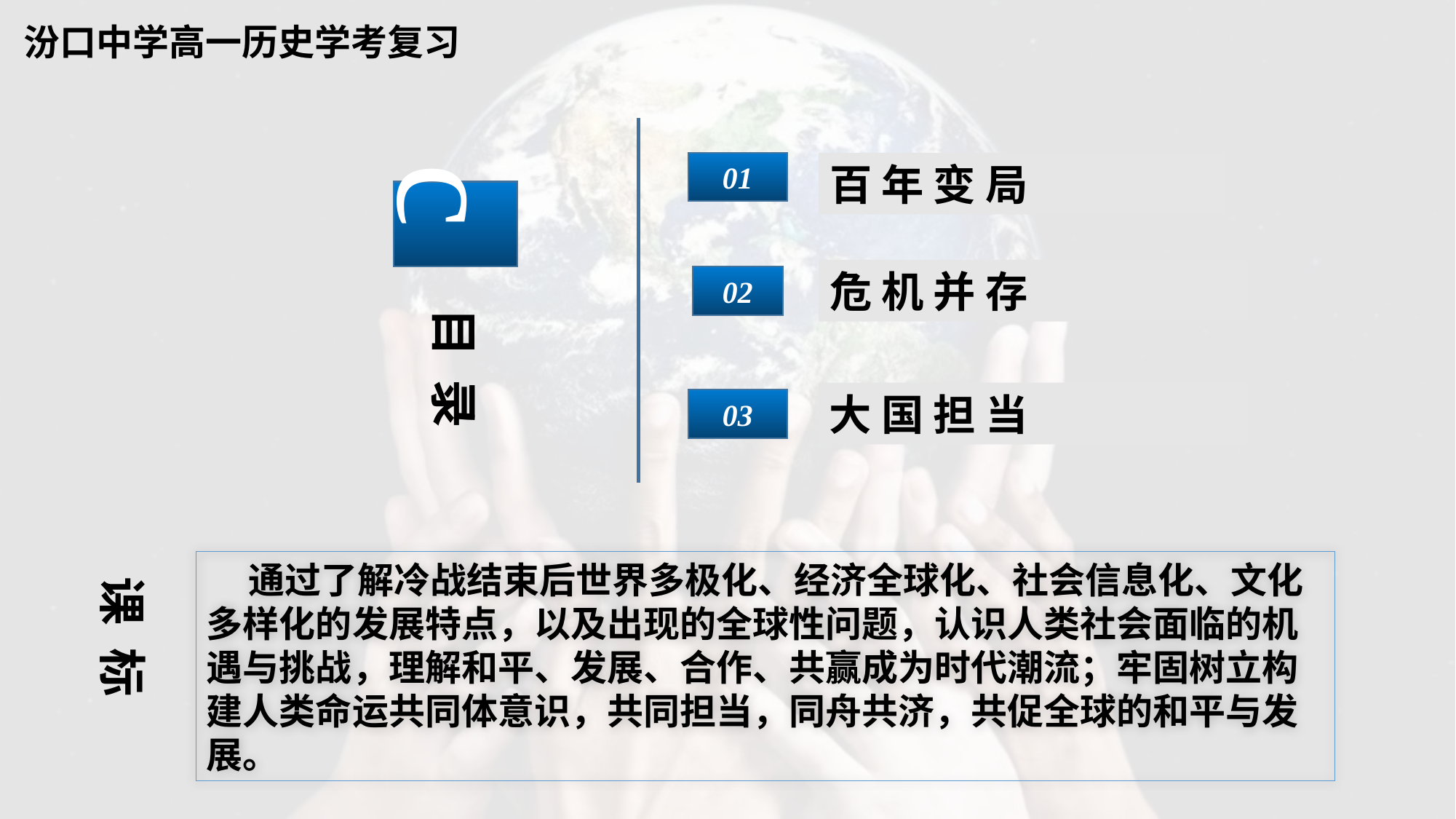

汾口中学高一历史学考复习
c

01
百 年 变 局
危 机 并 存
02
目  录

大 国 担 当
03
    通过了解冷战结束后世界多极化、经济全球化、社会信息化、文化多样化的发展特点，以及出现的全球性问题，认识人类社会面临的机遇与挑战，理解和平、发展、合作、共赢成为时代潮流；牢固树立构建人类命运共同体意识，共同担当，同舟共济，共促全球的和平与发展。
课  标